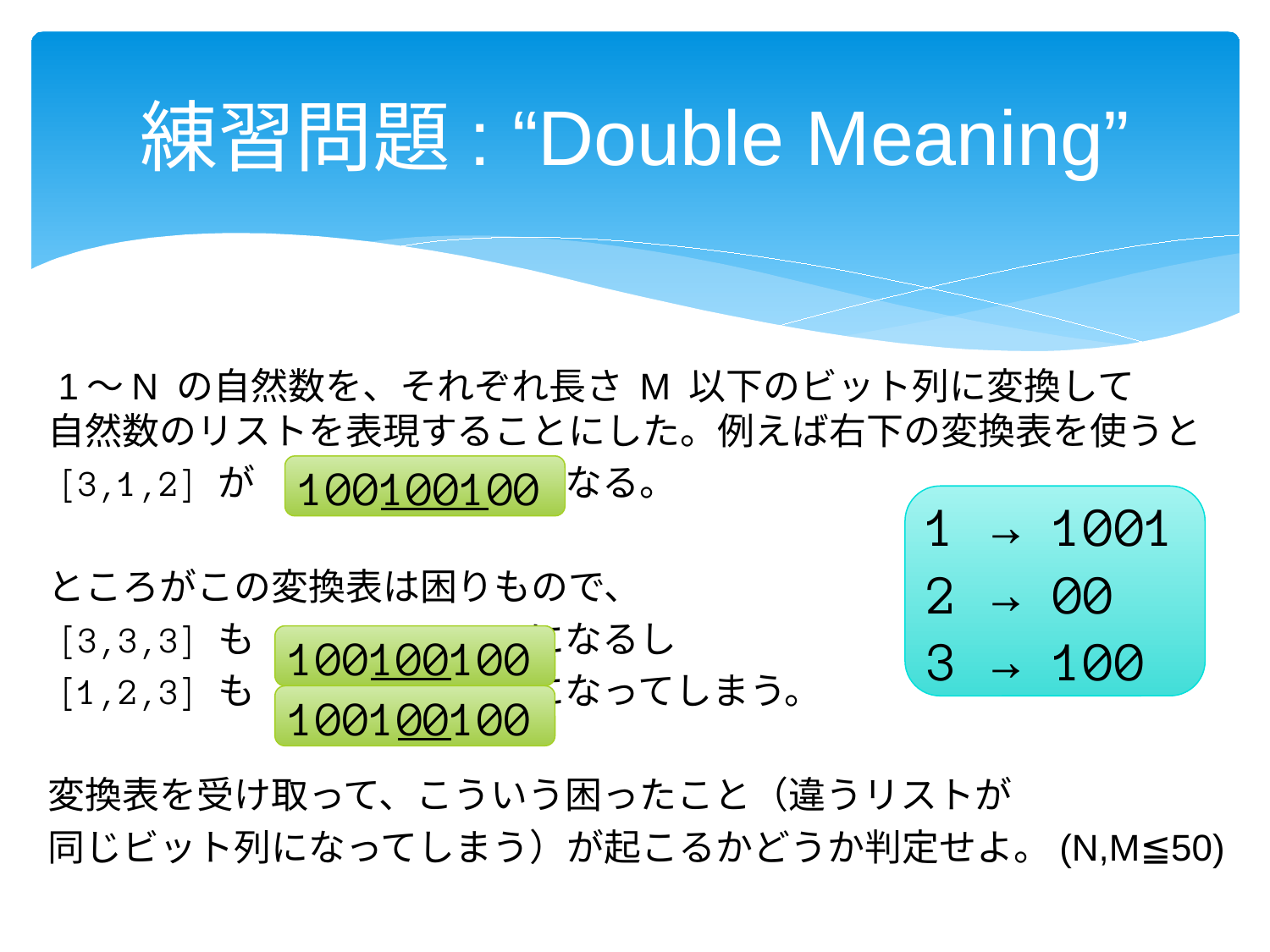

# 練習問題: “Double Meaning”
 1～N の自然数を、それぞれ長さ M 以下のビット列に変換して
自然数のリストを表現することにした。例えば右下の変換表を使うと
 [3,1,2] が                                 になる。

ところがこの変換表は困りもので、
 [3,3,3] も                                 になるし
 [1,2,3] も                                 になってしまう。

変換表を受け取って、こういう困ったこと（違うリストが
同じビット列になってしまう）が起こるかどうか判定せよ。(N,M≦50)
100100100
1 → 1001
2 → 00
3 → 100
100100100
100100100